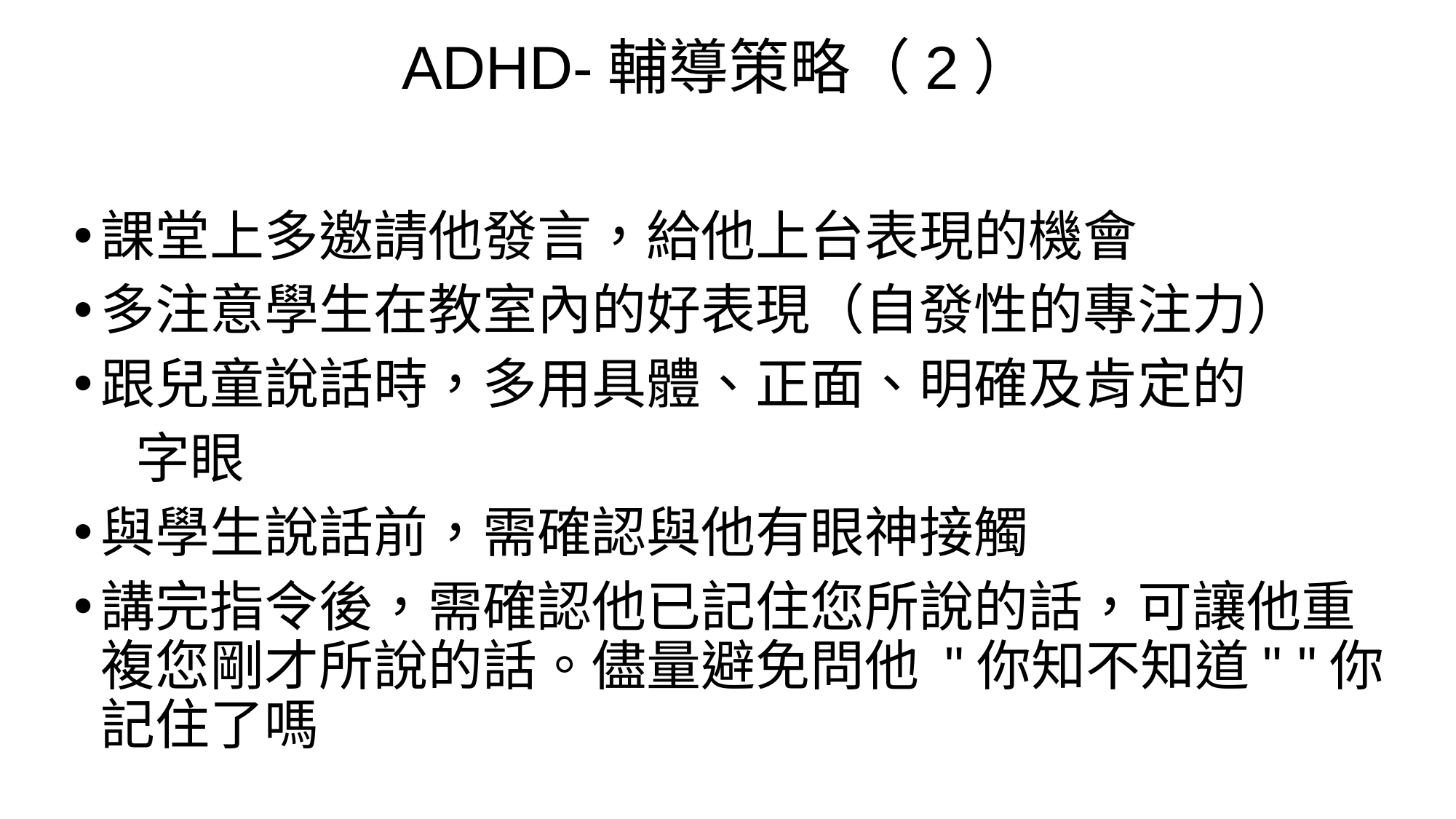

# ADHD-輔導策略（2）
課堂上多邀請他發言，給他上台表現的機會
多注意學生在教室內的好表現（自發性的專注力）
跟兒童說話時，多用具體、正面、明確及肯定的
    字眼
與學生說話前，需確認與他有眼神接觸
講完指令後，需確認他已記住您所說的話，可讓他重複您剛才所說的話。儘量避免問他 "你知不知道" "你記住了嗎